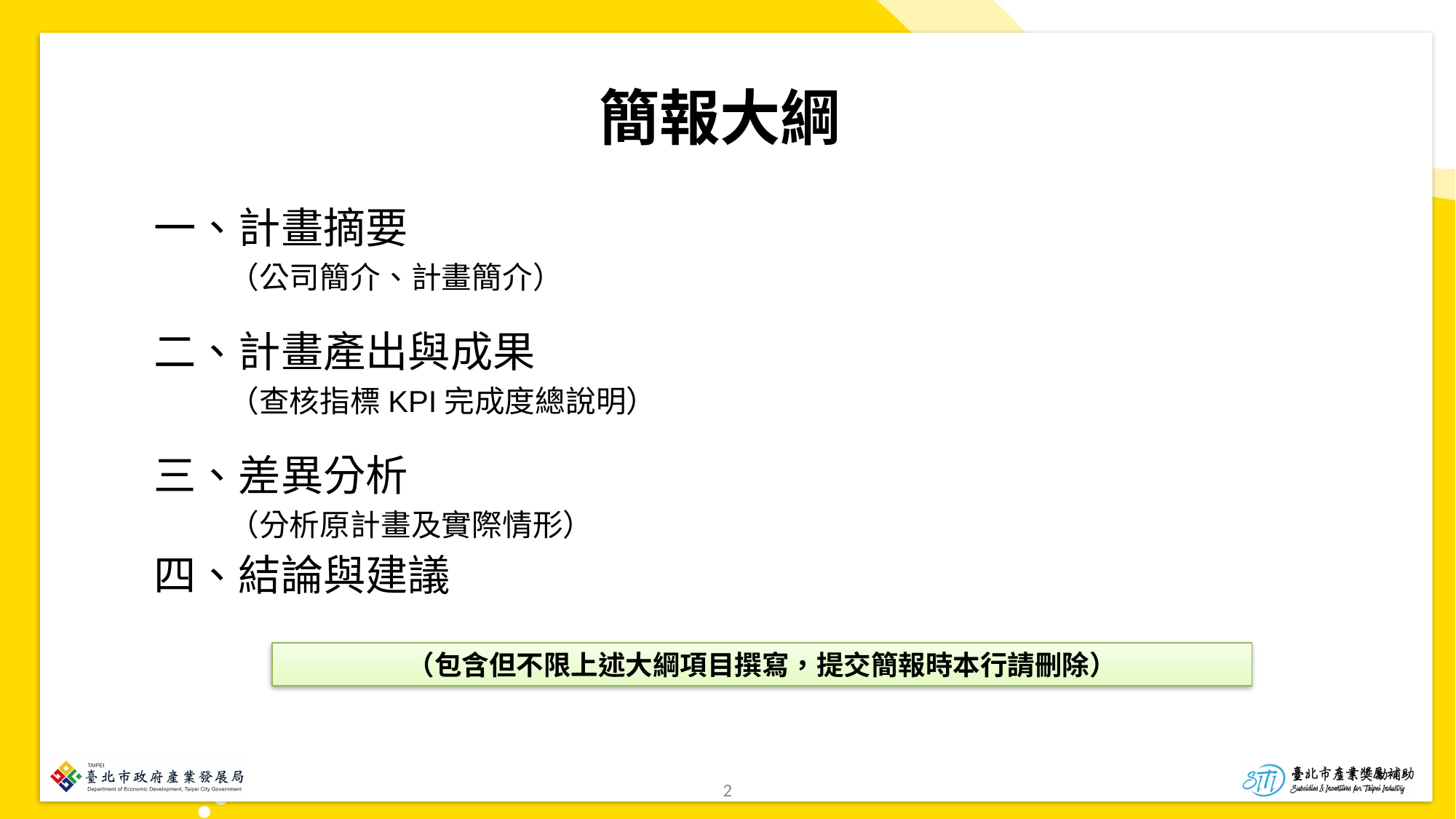

# 簡報大綱
一、計畫摘要
（公司簡介、計畫簡介）

二、計畫產出與成果
（查核指標KPI完成度總說明）

三、差異分析
（分析原計畫及實際情形）
四、結論與建議
（包含但不限上述大綱項目撰寫，提交簡報時本行請刪除）
2